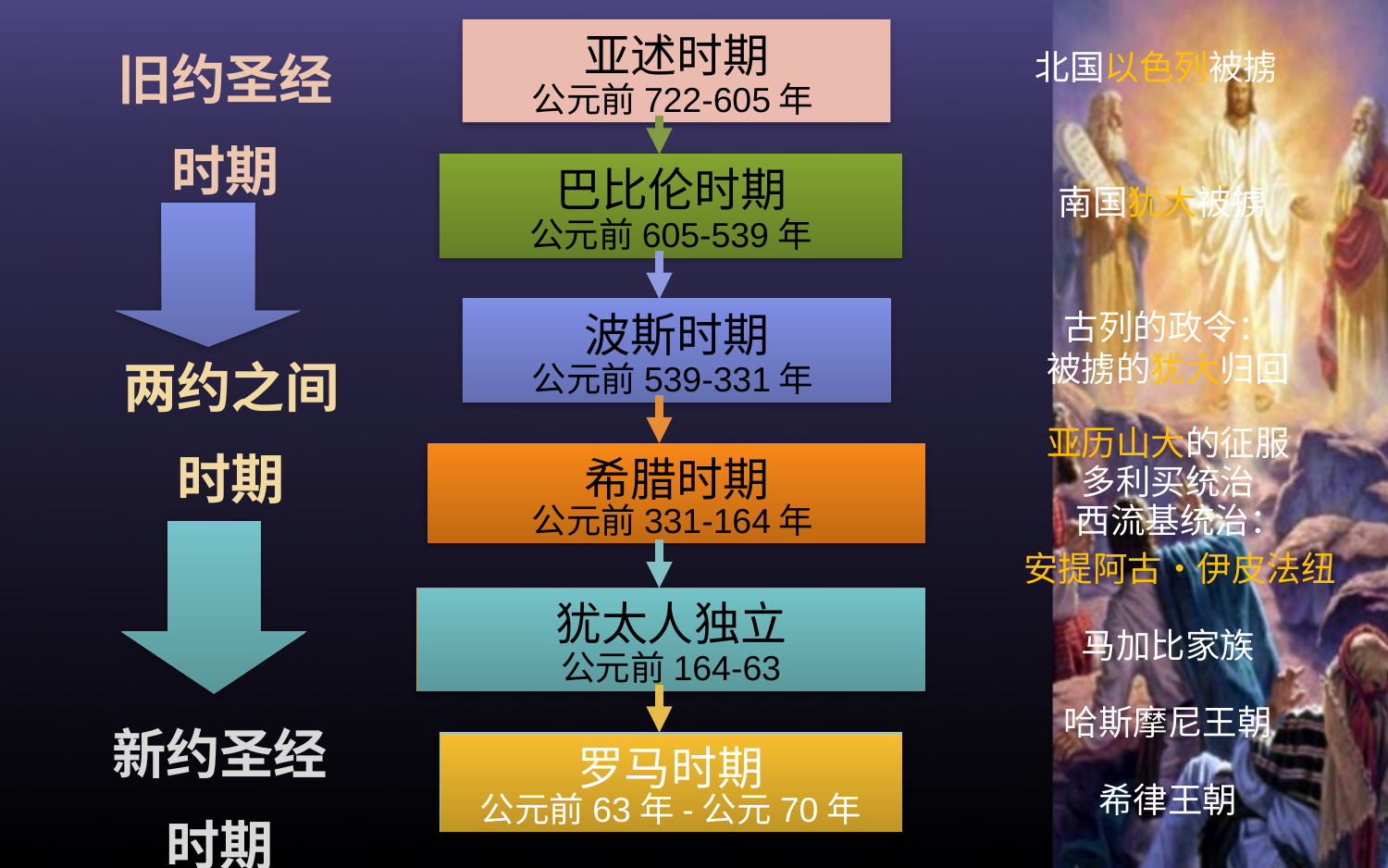

亚述时期
公元前722-605年
旧约圣经
时期
北国以色列被掳

巴比伦时期
公元前605-539年
南国犹大被掳

波斯时期
公元前539-331年
古列的政令：
被掳的犹大归回
两约之间
时期

亚历山大的征服
希腊时期
公元前331-164年
多利买统治
西流基统治：
安提阿古•伊皮法纽

犹太人独立
公元前164-63
马加比家族

哈斯摩尼王朝
新约圣经
时期
罗马时期
公元前63年-公元70年
希律王朝